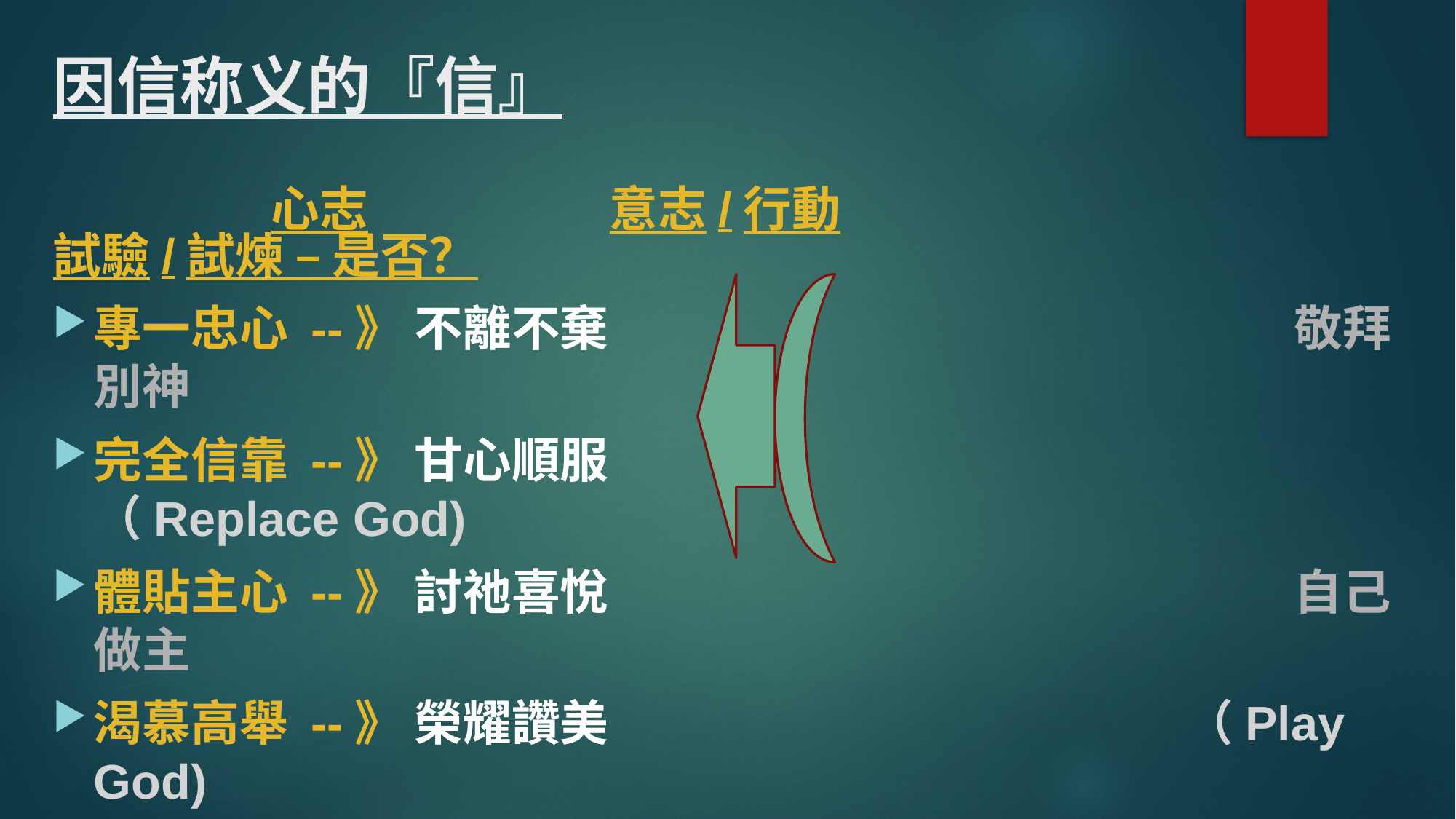

# 因信称义的『信』

		心志			 意志/行動   					試驗/試煉 – 是否？
專一忠心 --》 不離不棄  							敬拜別神
完全信靠 --》 甘心順服						（Replace God)
體貼主心 --》 討祂喜悅							自己做主
渴慕高舉 --》 榮耀讚美						（Play God)
經過試驗持續到底 --》 謹守忍耐				常試探神
																（Manipulate God）